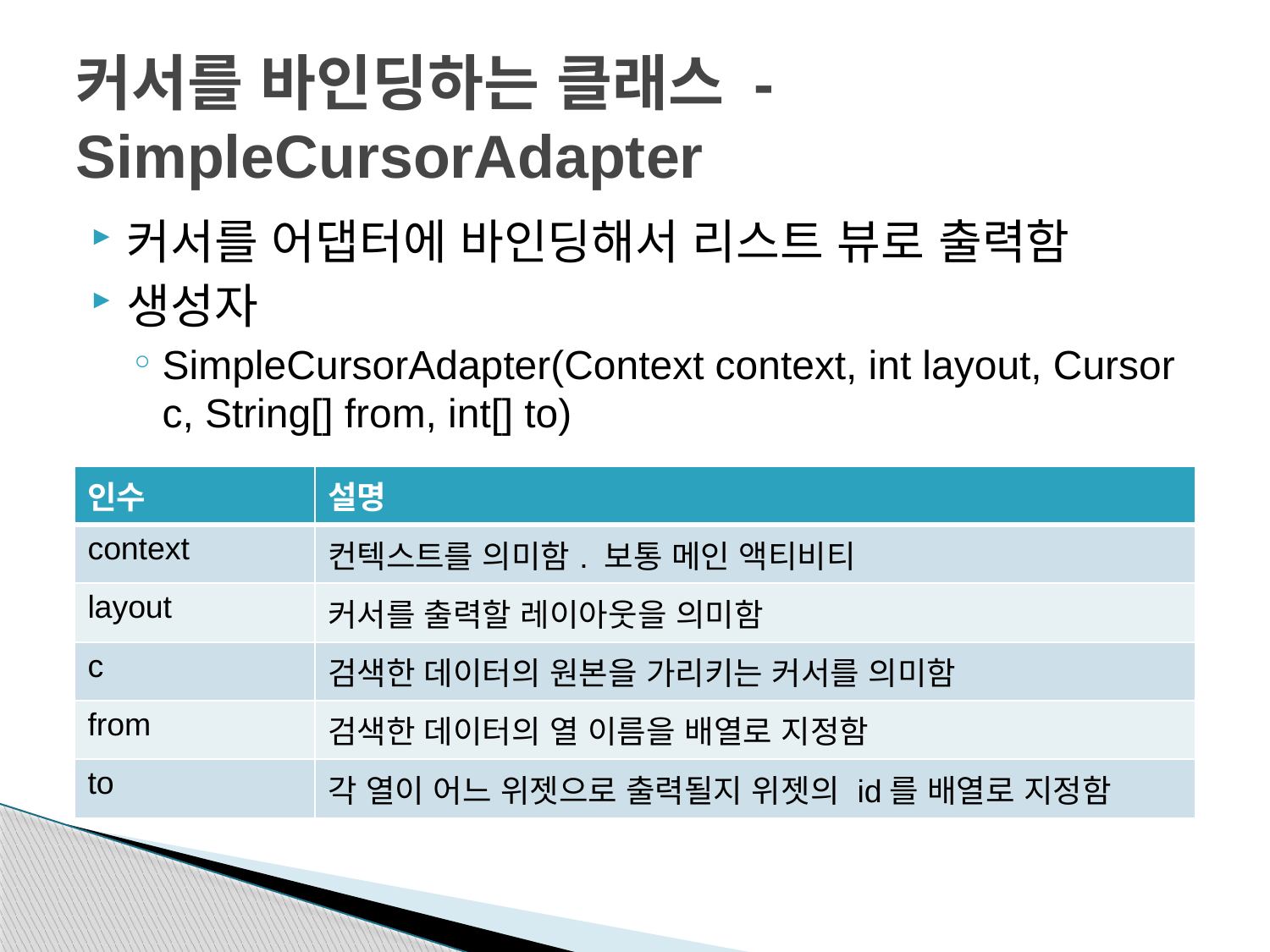

# 커서를 바인딩하는 클래스 - SimpleCursorAdapter
커서를 어댑터에 바인딩해서 리스트 뷰로 출력함
생성자
SimpleCursorAdapter(Context context, int layout, Cursor c, String[] from, int[] to)
| 인수 | 설명 |
| --- | --- |
| context | 컨텍스트를 의미함. 보통 메인 액티비티 |
| layout | 커서를 출력할 레이아웃을 의미함 |
| c | 검색한 데이터의 원본을 가리키는 커서를 의미함 |
| from | 검색한 데이터의 열 이름을 배열로 지정함 |
| to | 각 열이 어느 위젯으로 출력될지 위젯의 id를 배열로 지정함 |